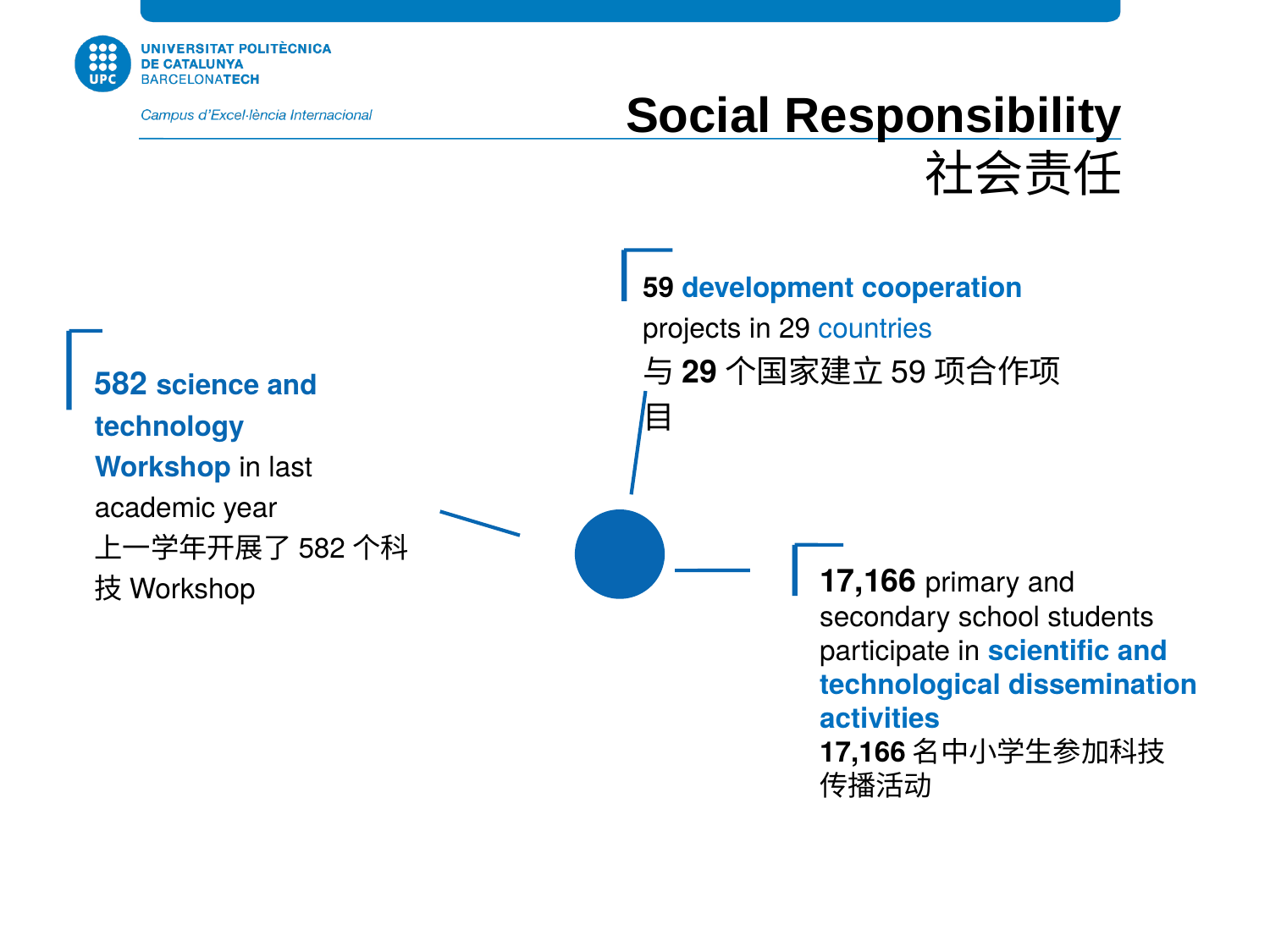

Social Responsibility
社会责任

582 science and technology
Workshop in last academic year
上一学年开展了582个科技Workshop

59 development cooperation projects in 29 countries
与29个国家建立59项合作项目

17,166 primary and secondary school students participate in scientific and technological dissemination activities
17,166名中小学生参加科技
传播活动